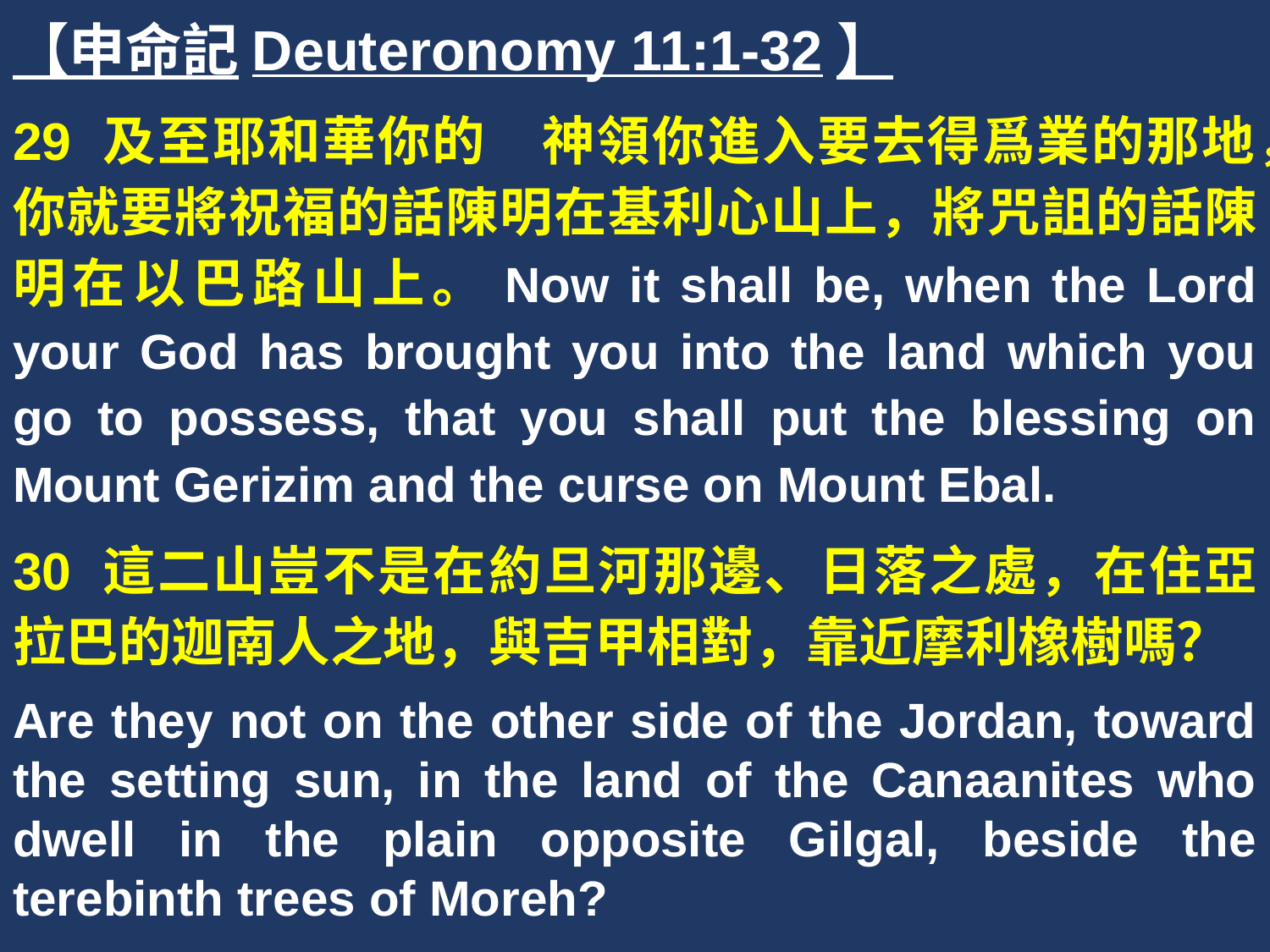

【申命記Deuteronomy 11:1-32】
29 及至耶和華你的　神領你進入要去得爲業的那地，你就要將祝福的話陳明在基利心山上，將咒詛的話陳明在以巴路山上。Now it shall be, when the Lord your God has brought you into the land which you go to possess, that you shall put the blessing on Mount Gerizim and the curse on Mount Ebal.
30 這二山豈不是在約旦河那邊、日落之處，在住亞拉巴的迦南人之地，與吉甲相對，靠近摩利橡樹嗎？
Are they not on the other side of the Jordan, toward the setting sun, in the land of the Canaanites who dwell in the plain opposite Gilgal, beside the terebinth trees of Moreh?